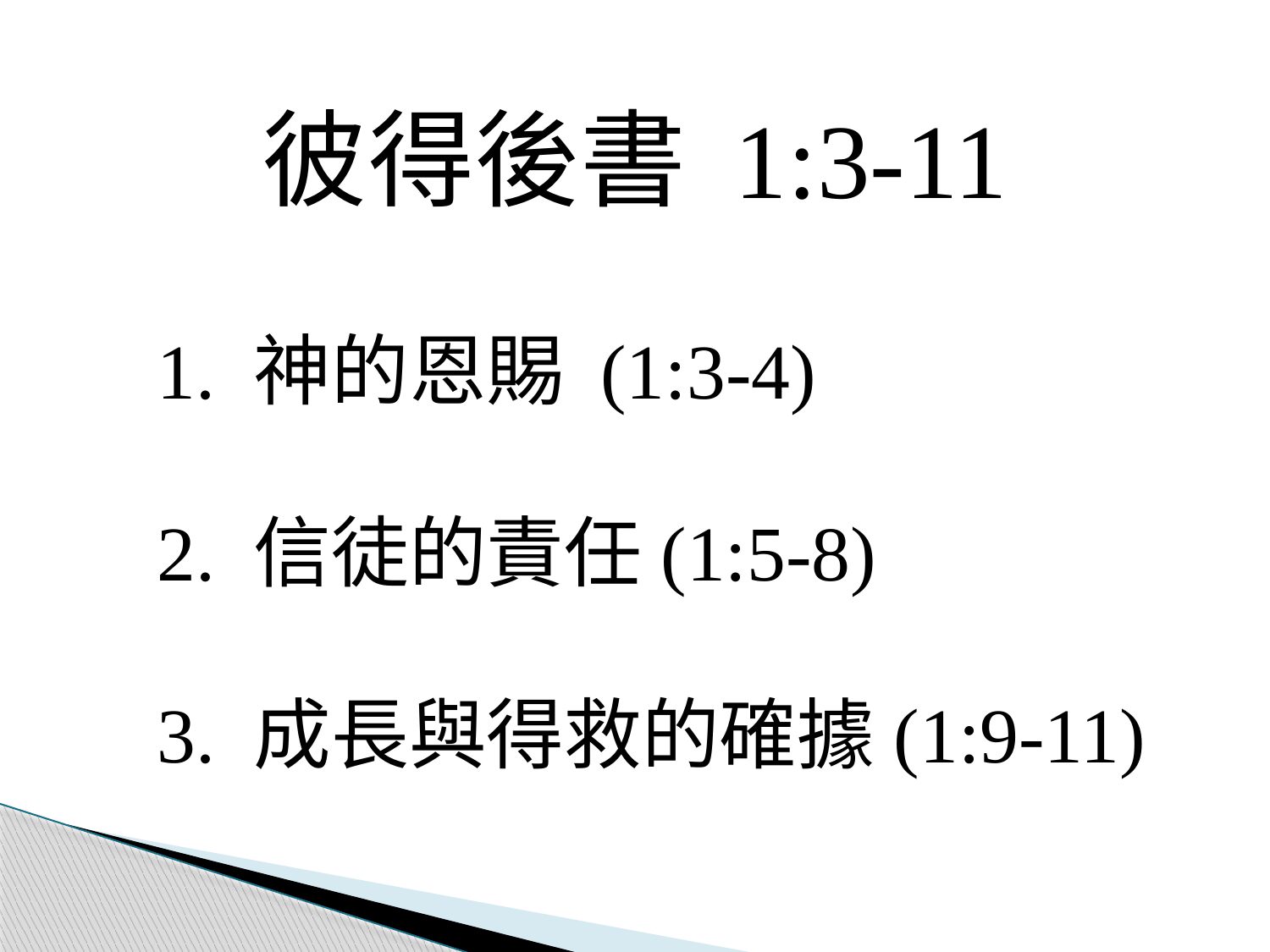

# 彼得後書 1:3-11
1. 神的恩賜 (1:3-4)

2. 信徒的責任(1:5-8)

3. 成長與得救的確據(1:9-11)